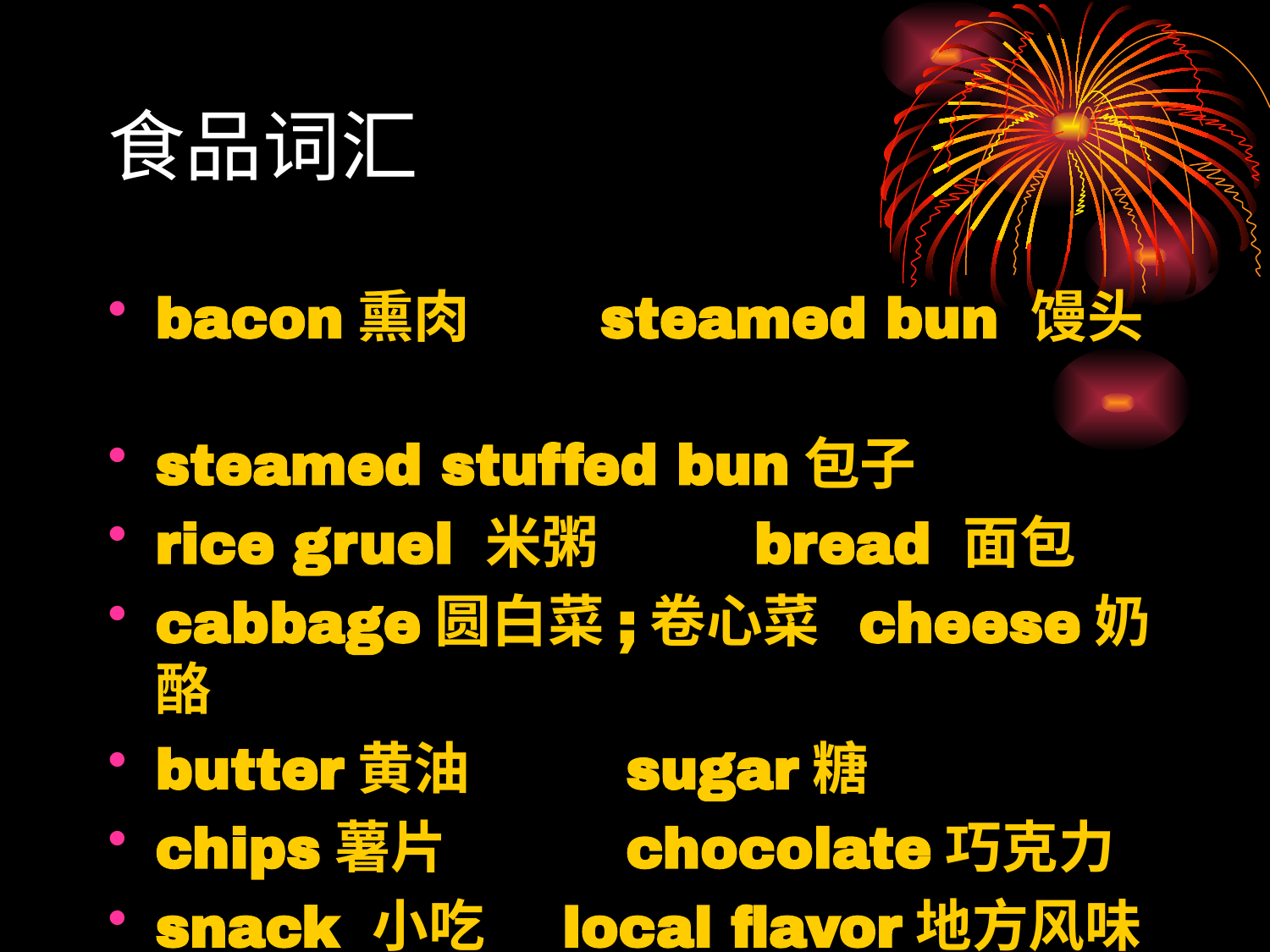

食品词汇
bacon熏肉         steamed bun 馒头
steamed stuffed bun包子
rice gruel 米粥           bread 面包
cabbage圆白菜;卷心菜  cheese奶酪
butter黄油           sugar糖
chips薯片             chocolate巧克力
snack 小吃     local flavor地方风味